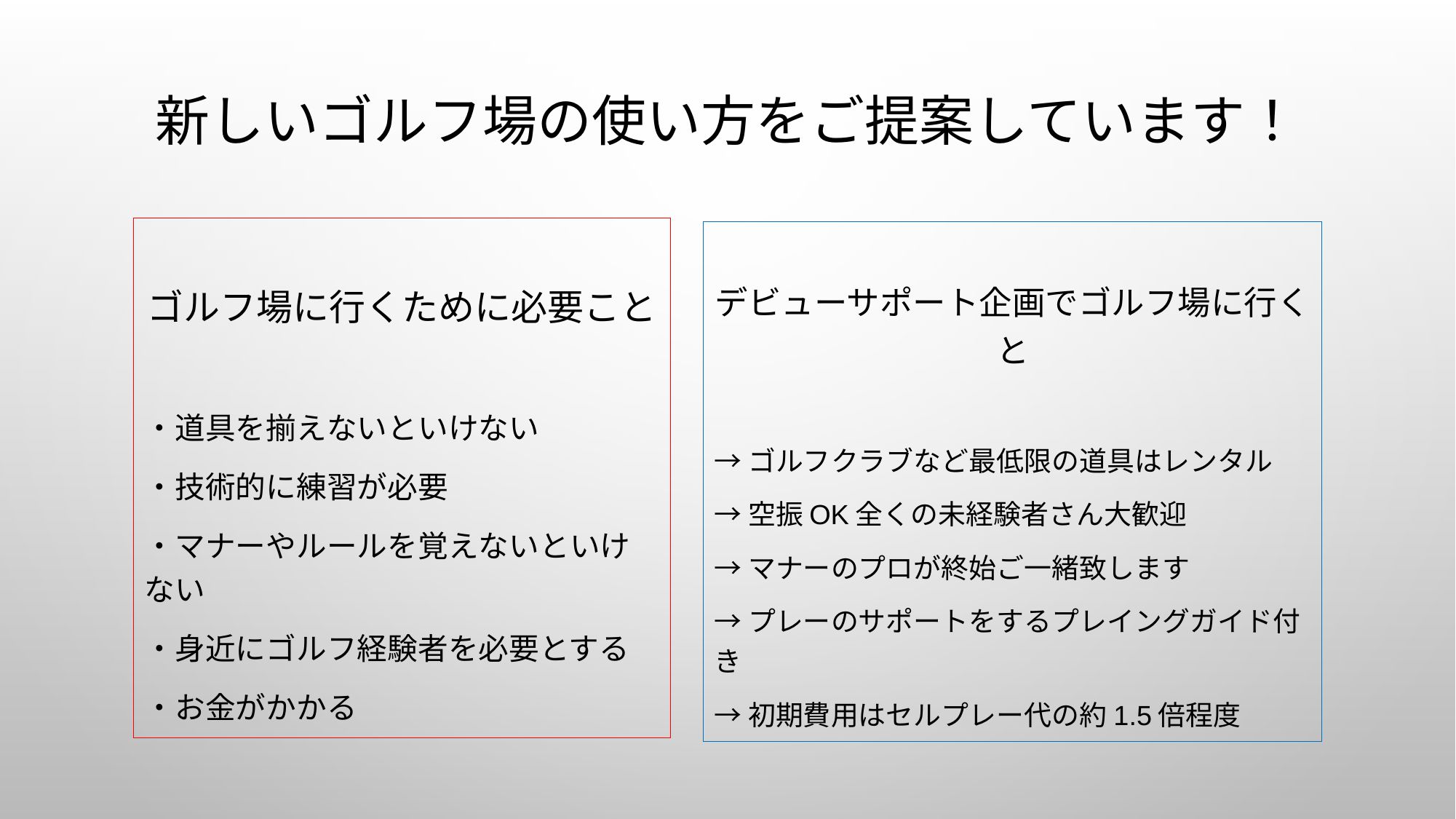

# 新しいゴルフ場の使い方をご提案しています！

ゴルフ場に行くために必要こと

・道具を揃えないといけない
・技術的に練習が必要
・マナーやルールを覚えないといけない
・身近にゴルフ経験者を必要とする
・お金がかかる

デビューサポート企画でゴルフ場に行くと

→ゴルフクラブなど最低限の道具はレンタル
→空振OK全くの未経験者さん大歓迎
→マナーのプロが終始ご一緒致します
→プレーのサポートをするプレイングガイド付き
→初期費用はセルプレー代の約1.5倍程度